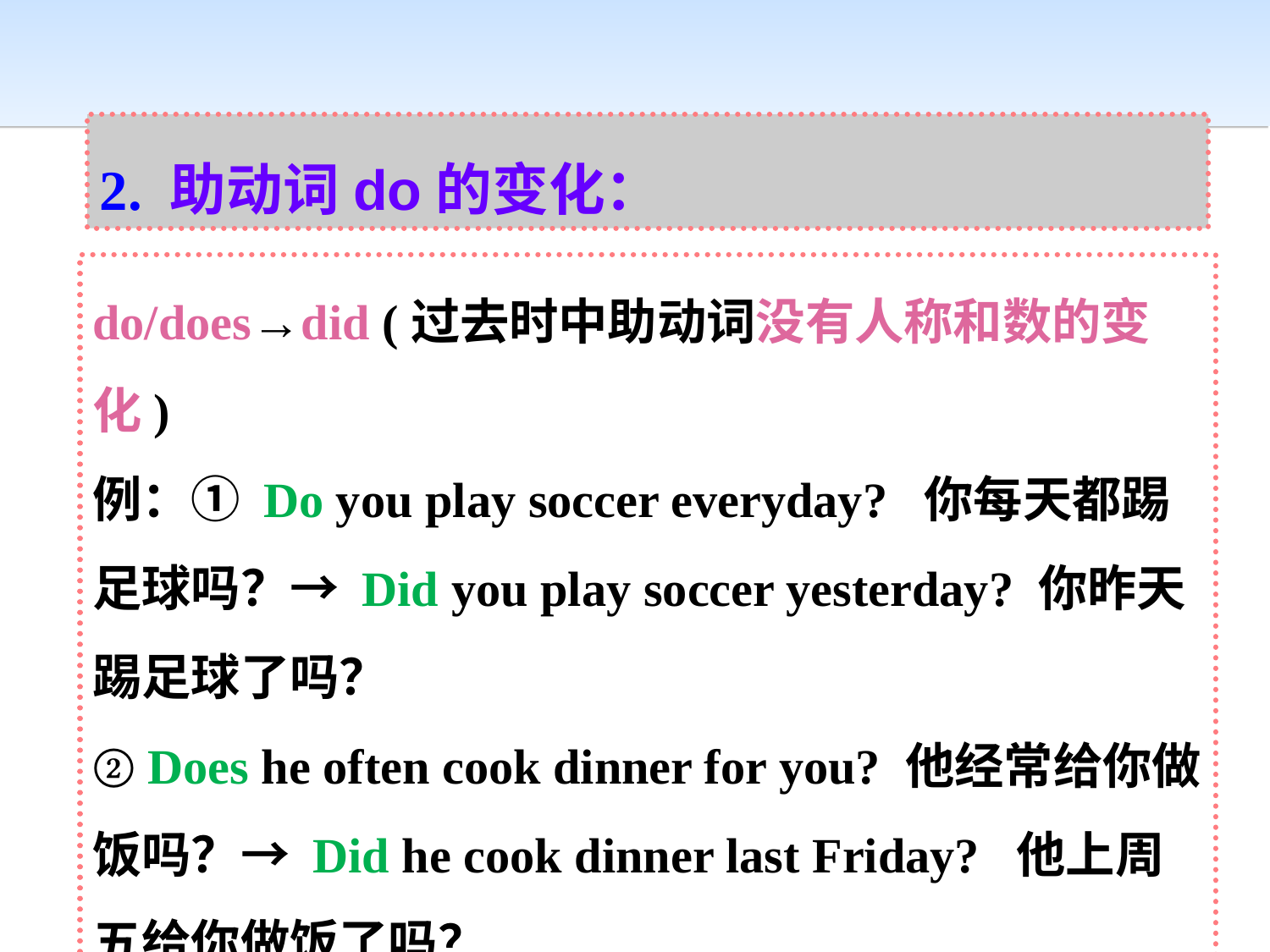

2. 助动词do的变化：
do/does→did (过去时中助动词没有人称和数的变化)
例：① Do you play soccer everyday?  你每天都踢足球吗？→ Did you play soccer yesterday? 你昨天踢足球了吗？
② Does he often cook dinner for you? 他经常给你做饭吗？→ Did he cook dinner last Friday?  他上周五给你做饭了吗？